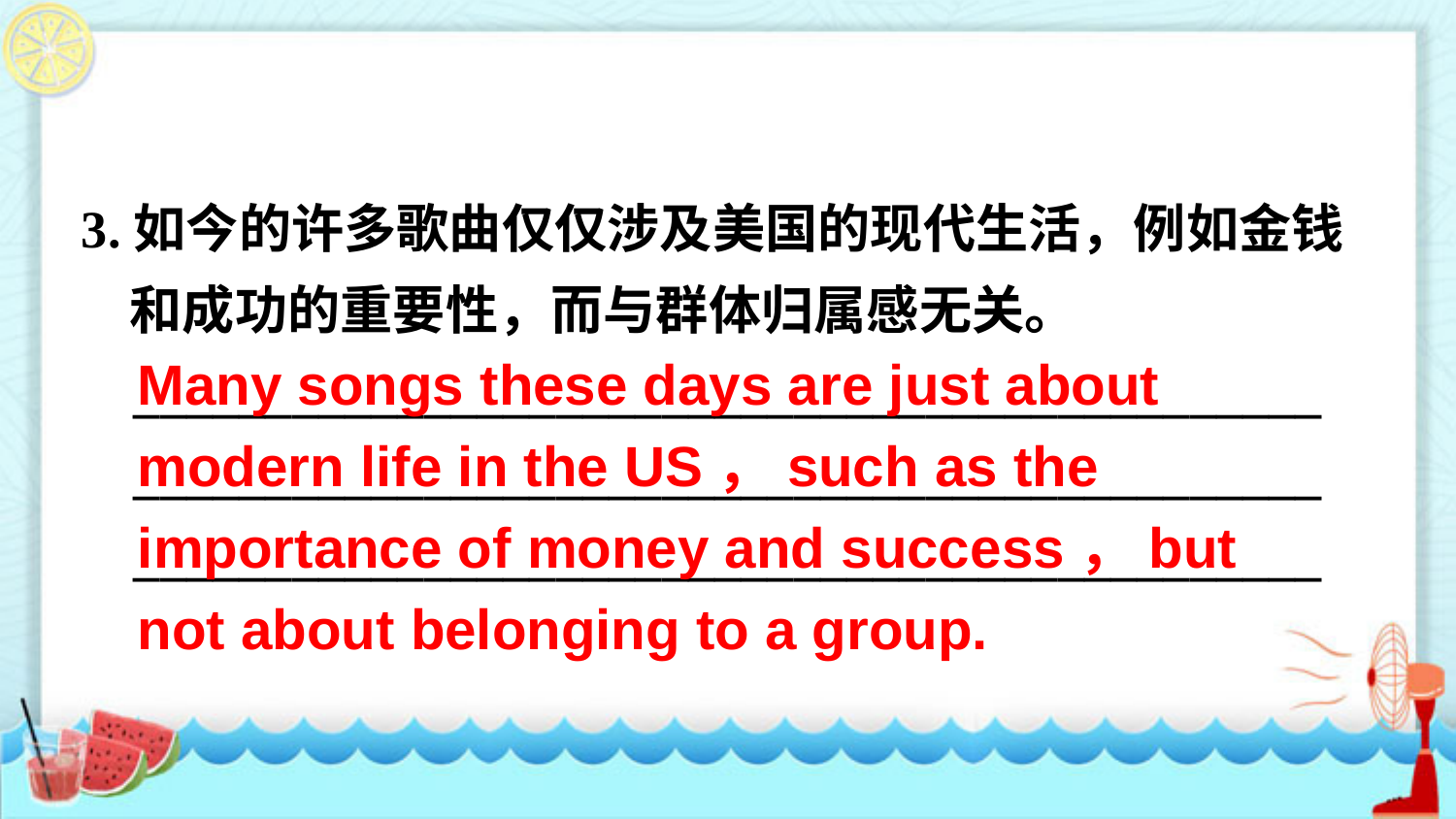

3.如今的许多歌曲仅仅涉及美国的现代生活，例如金钱
   和成功的重要性，而与群体归属感无关。
    _____________________________________________
    _____________________________________________
    _____________________________________________
Many songs these days are just about modern life in the US，such as the importance of money and success，but not about belonging to a group.